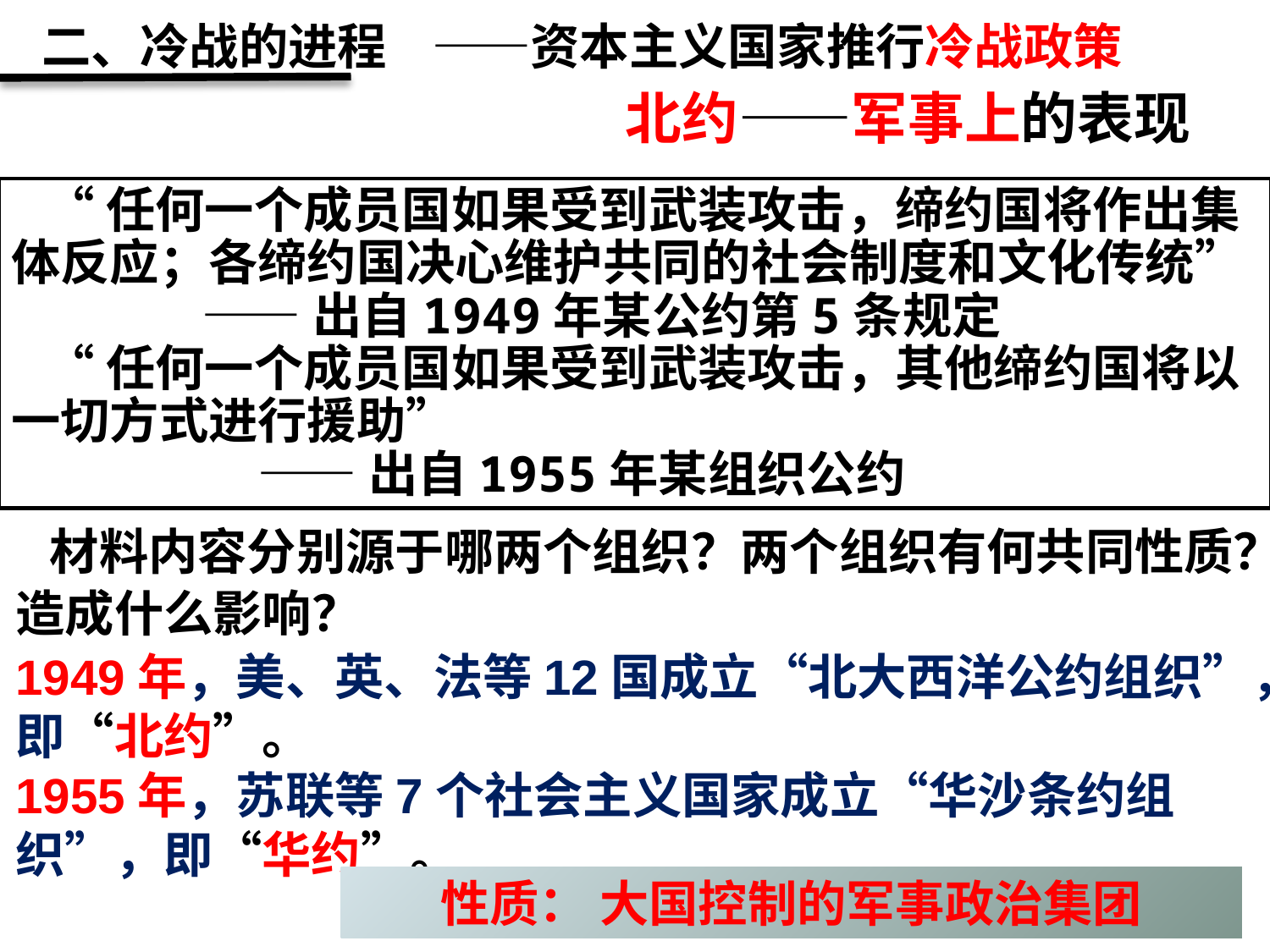

二、冷战的进程    ——资本主义国家推行冷战政策
北约——军事上的表现
   “任何一个成员国如果受到武装攻击，缔约国将作出集体反应；各缔约国决心维护共同的社会制度和文化传统”
                 ——出自1949年某公约第5条规定
   “任何一个成员国如果受到武装攻击，其他缔约国将以一切方式进行援助”
                      ——出自1955年某组织公约
  材料内容分别源于哪两个组织？两个组织有何共同性质？造成什么影响？
1949年，美、英、法等12国成立“北大西洋公约组织”，即“北约”。
1955年，苏联等7个社会主义国家成立“华沙条约组织”，即“华约”。
性质： 大国控制的军事政治集团